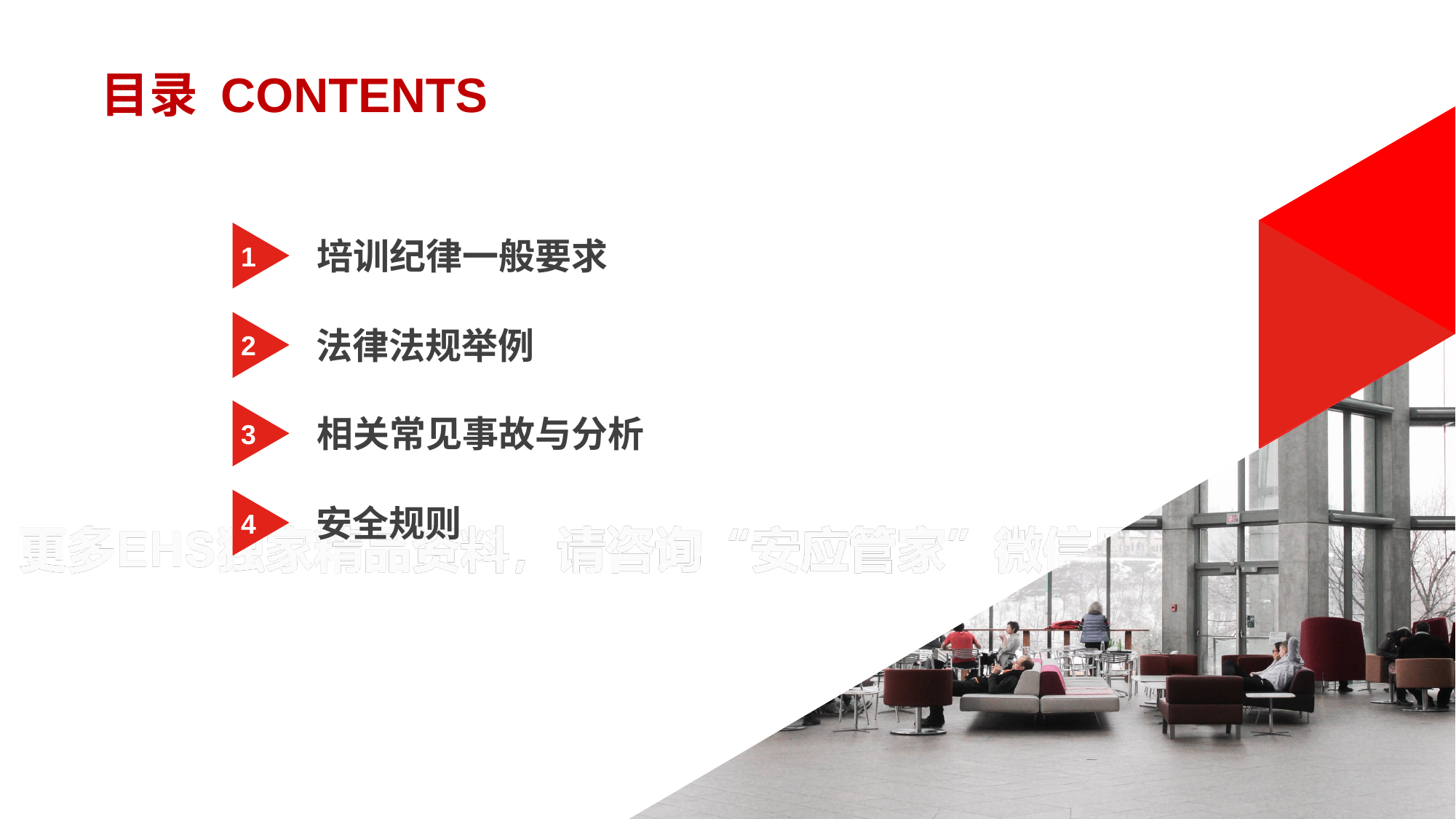

目录 CONTENTS

培训纪律一般要求
1

法律法规举例
2

相关常见事故与分析
3

安全规则
4